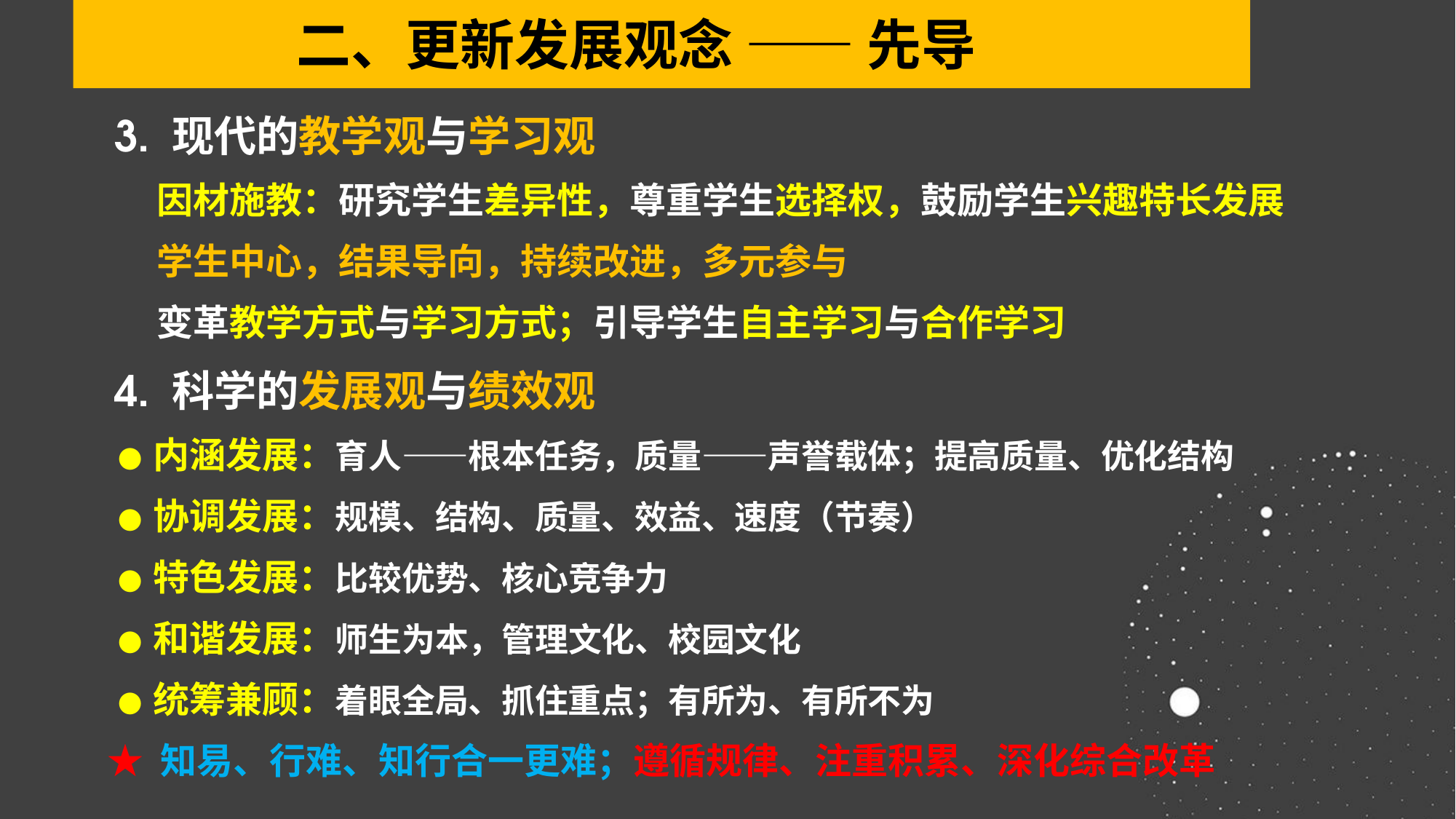

二、更新发展观念 —— 先导
  3. 现代的教学观与学习观
       因材施教：研究学生差异性，尊重学生选择权，鼓励学生兴趣特长发展
       学生中心，结果导向，持续改进，多元参与
       变革教学方式与学习方式；引导学生自主学习与合作学习
  4. 科学的发展观与绩效观
     ● 内涵发展：育人——根本任务，质量——声誉载体；提高质量、优化结构
     ● 协调发展：规模、结构、质量、效益、速度（节奏）
     ● 特色发展：比较优势、核心竞争力
     ● 和谐发展：师生为本，管理文化、校园文化
     ● 统筹兼顾：着眼全局、抓住重点；有所为、有所不为
  ★ 知易、行难、知行合一更难；遵循规律、注重积累、深化综合改革